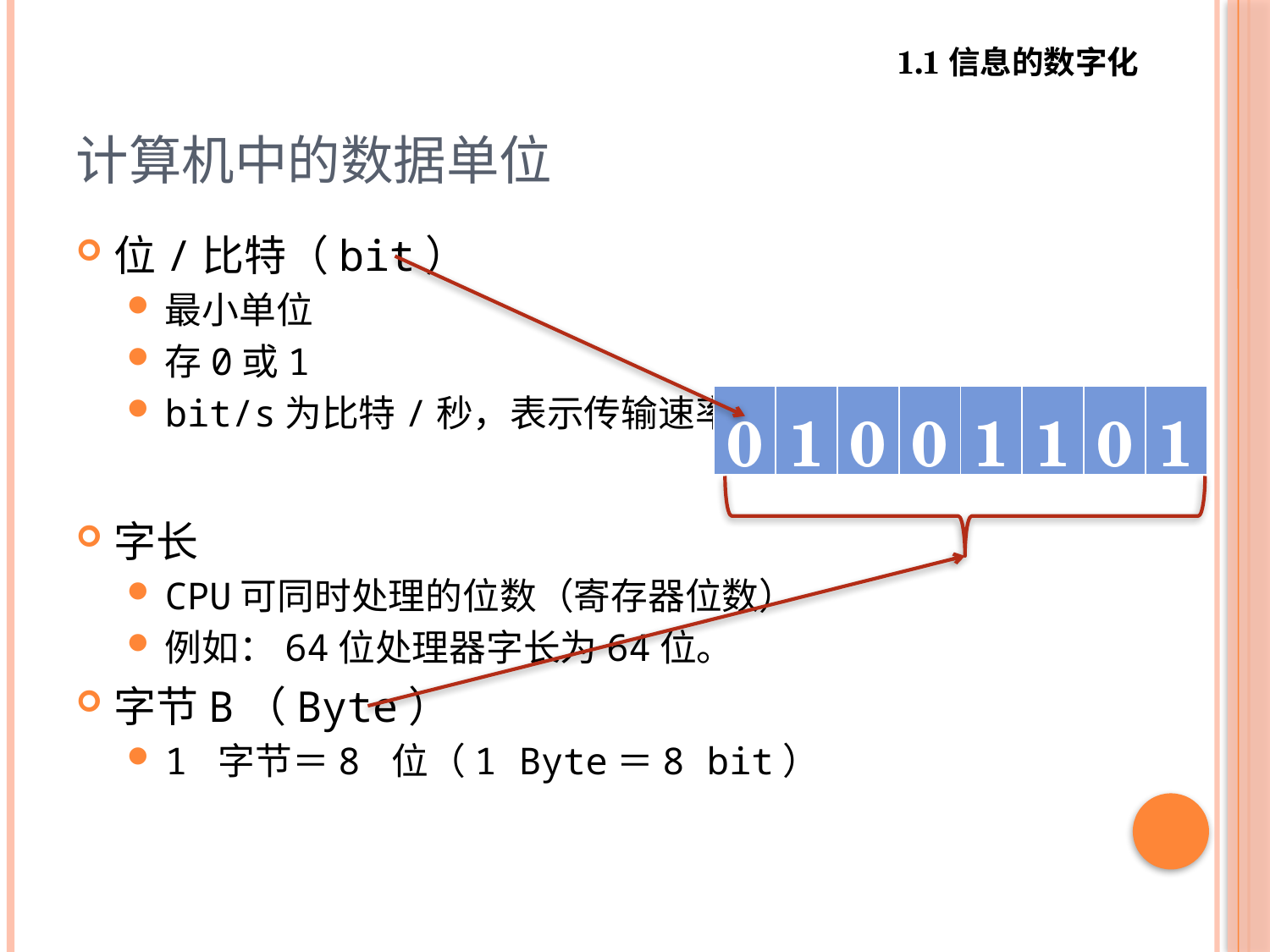

1.1信息的数字化
# 计算机中的数据单位
位/比特（bit）
最小单位
存0或1
bit/s为比特/秒，表示传输速率

字长
CPU可同时处理的位数（寄存器位数）
例如：64位处理器字长为64位。
字节B（Byte）
1 字节＝8 位（1 Byte＝8 bit）

| 0 | 1 | 0 | 0 | 1 | 1 | 0 | 1 |
| --- | --- | --- | --- | --- | --- | --- | --- |